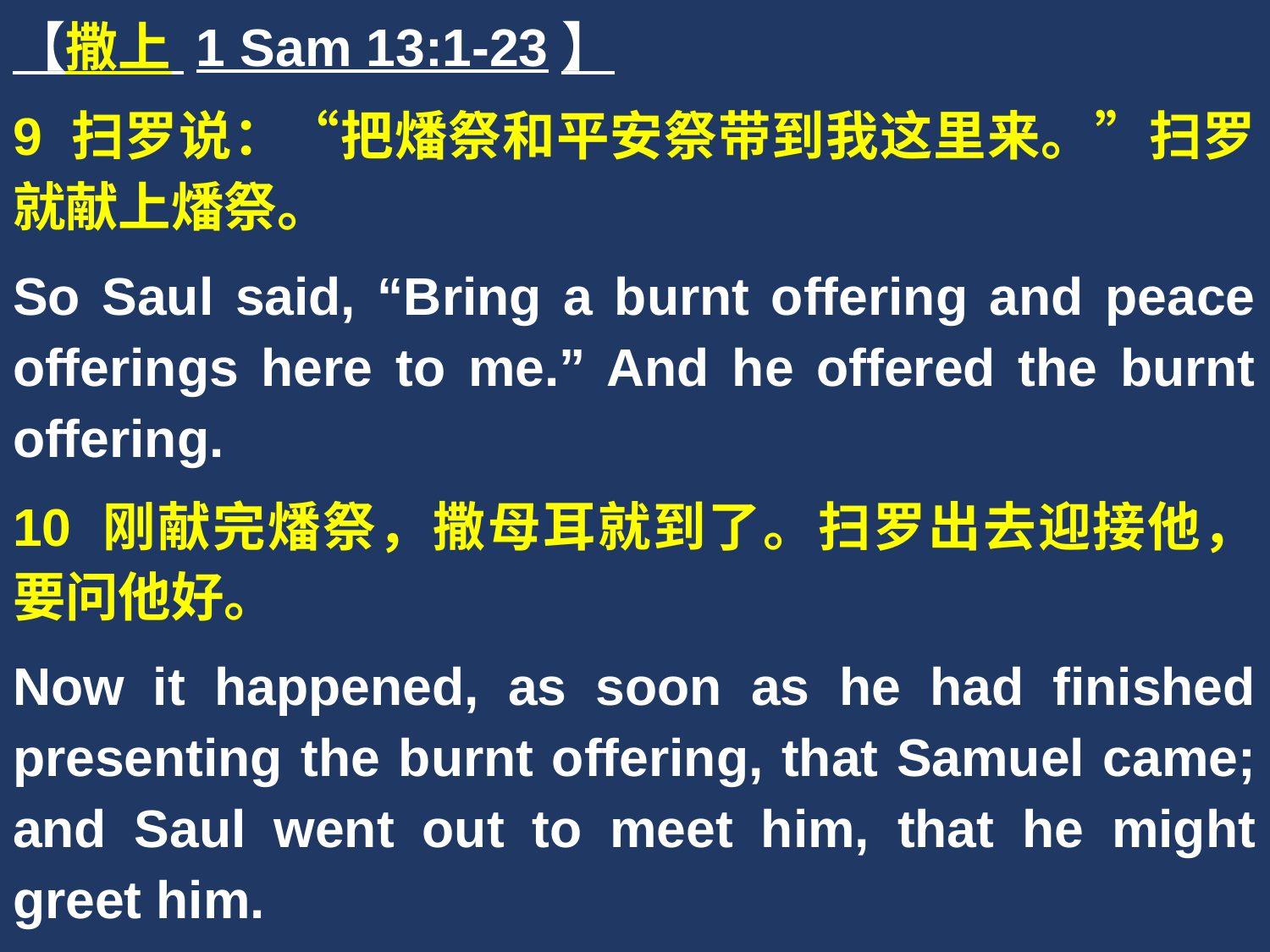

【撒上 1 Sam 13:1-23】
9 扫罗说：“把燔祭和平安祭带到我这里来。”扫罗就献上燔祭。
So Saul said, “Bring a burnt offering and peace offerings here to me.” And he offered the burnt offering.
10 刚献完燔祭，撒母耳就到了。扫罗出去迎接他，要问他好。
Now it happened, as soon as he had finished presenting the burnt offering, that Samuel came; and Saul went out to meet him, that he might greet him.